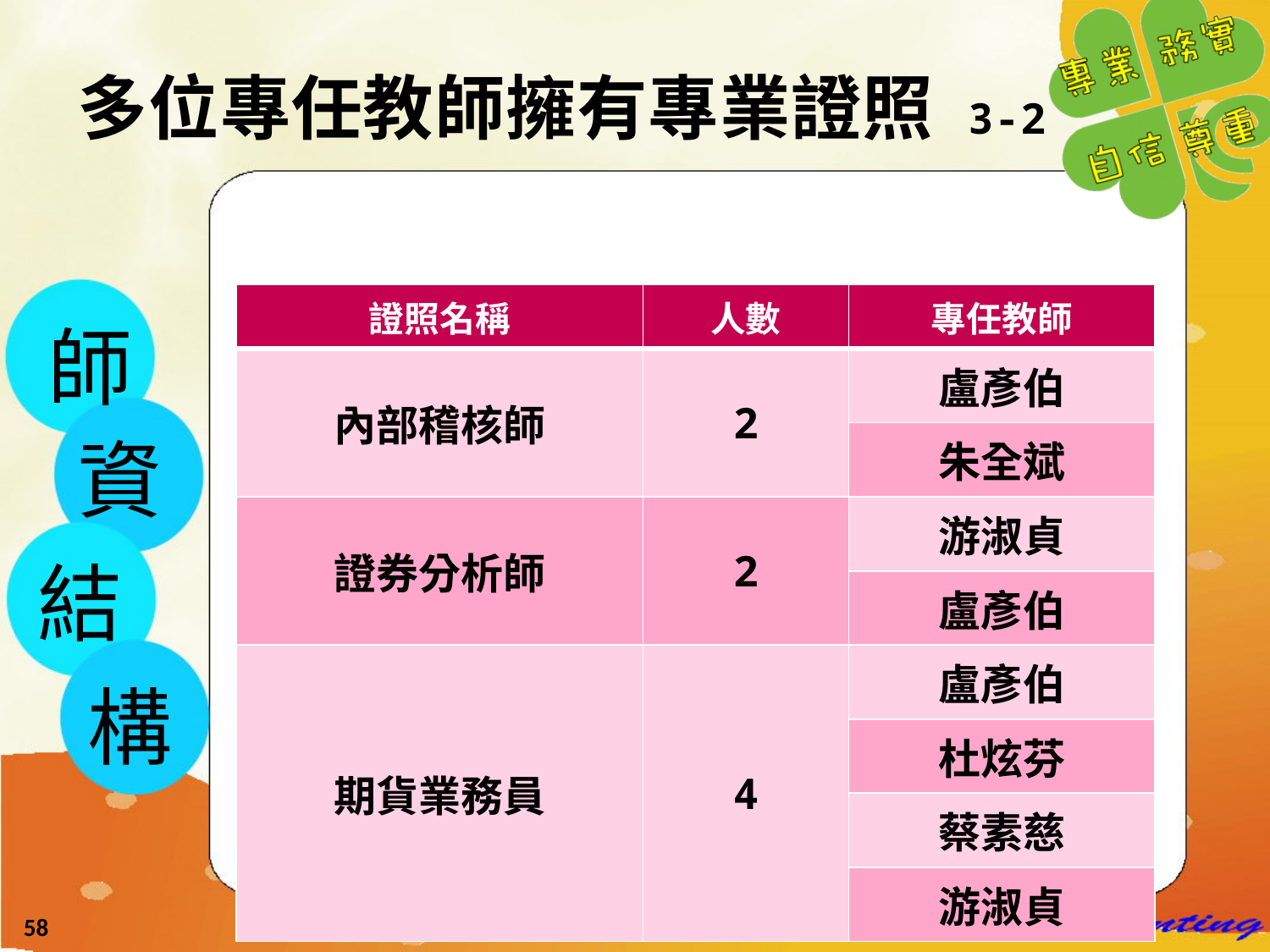

多位專任教師擁有專業證照 3-2
| 證照名稱 | 人數 | 專任教師 |
| --- | --- | --- |
| 內部稽核師 | 2 | 盧彥伯 |
|  |  | 朱全斌 |
| 證券分析師 | 2 | 游淑貞 |
|  |  | 盧彥伯 |
| 期貨業務員 | 4 | 盧彥伯 |
|  |  | 杜炫芬 |
|  |  | 蔡素慈 |
|  |  | 游淑貞 |
師
資
結
構
58